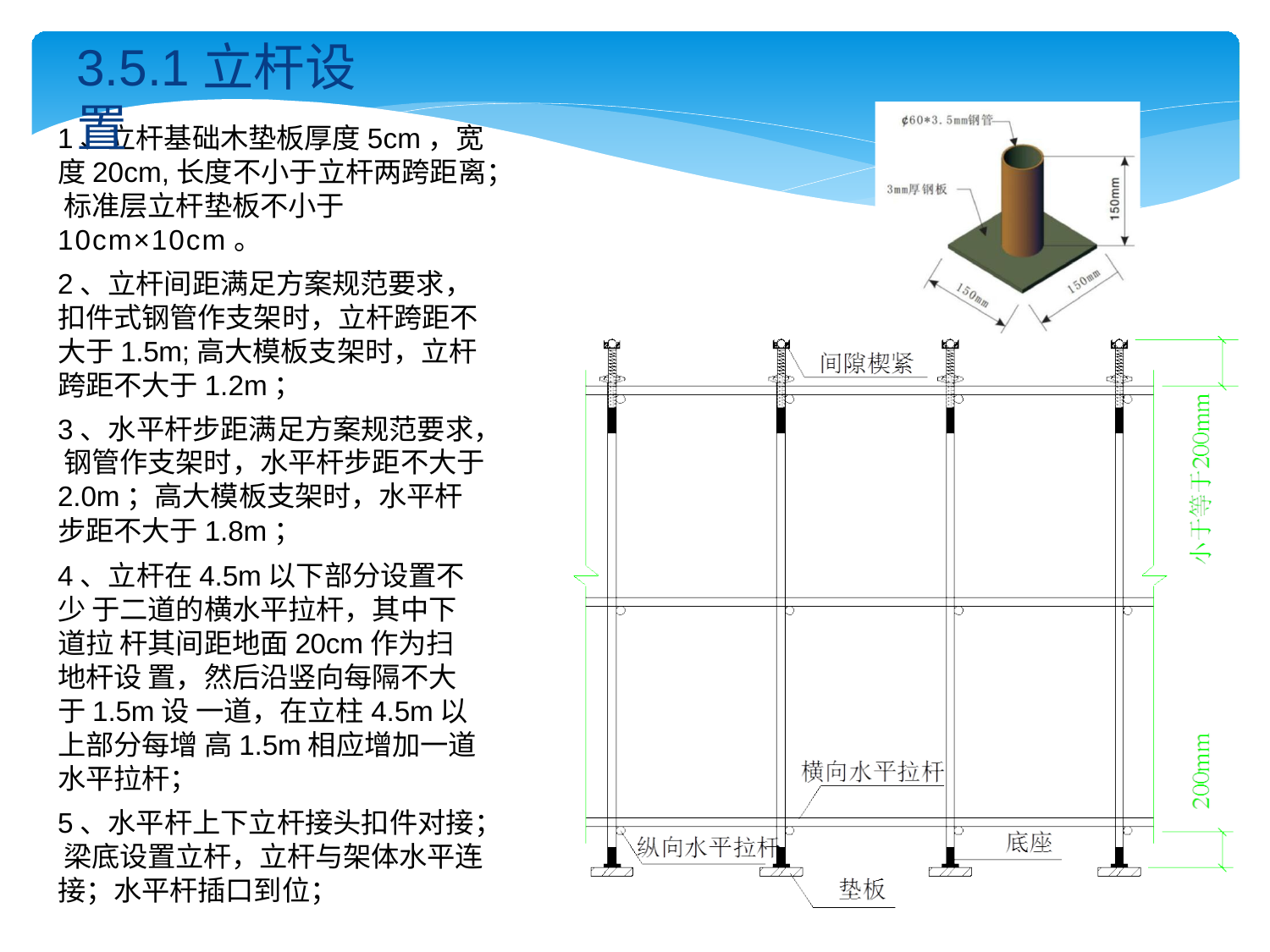

# 3.5.1立杆设置

1、立杆基础木垫板厚度5cm，宽 度20cm,长度不小于立杆两跨距离； 标准层立杆垫板不小于 10cm×10cm。
2、立杆间距满足方案规范要求，  扣件式钢管作支架时，立杆跨距不 大于1.5m;高大模板支架时，立杆 跨距不大于1.2m；
3、水平杆步距满足方案规范要求， 钢管作支架时，水平杆步距不大于 2.0m；高大模板支架时，水平杆
步距不大于1.8m；
4、立杆在4.5m以下部分设置不少 于二道的横水平拉杆，其中下道拉 杆其间距地面20cm作为扫地杆设 置，然后沿竖向每隔不大于1.5m设 一道，在立柱4.5m以上部分每增 高1.5m相应增加一道水平拉杆；
5、水平杆上下立杆接头扣件对接； 梁底设置立杆，立杆与架体水平连 接；水平杆插口到位；